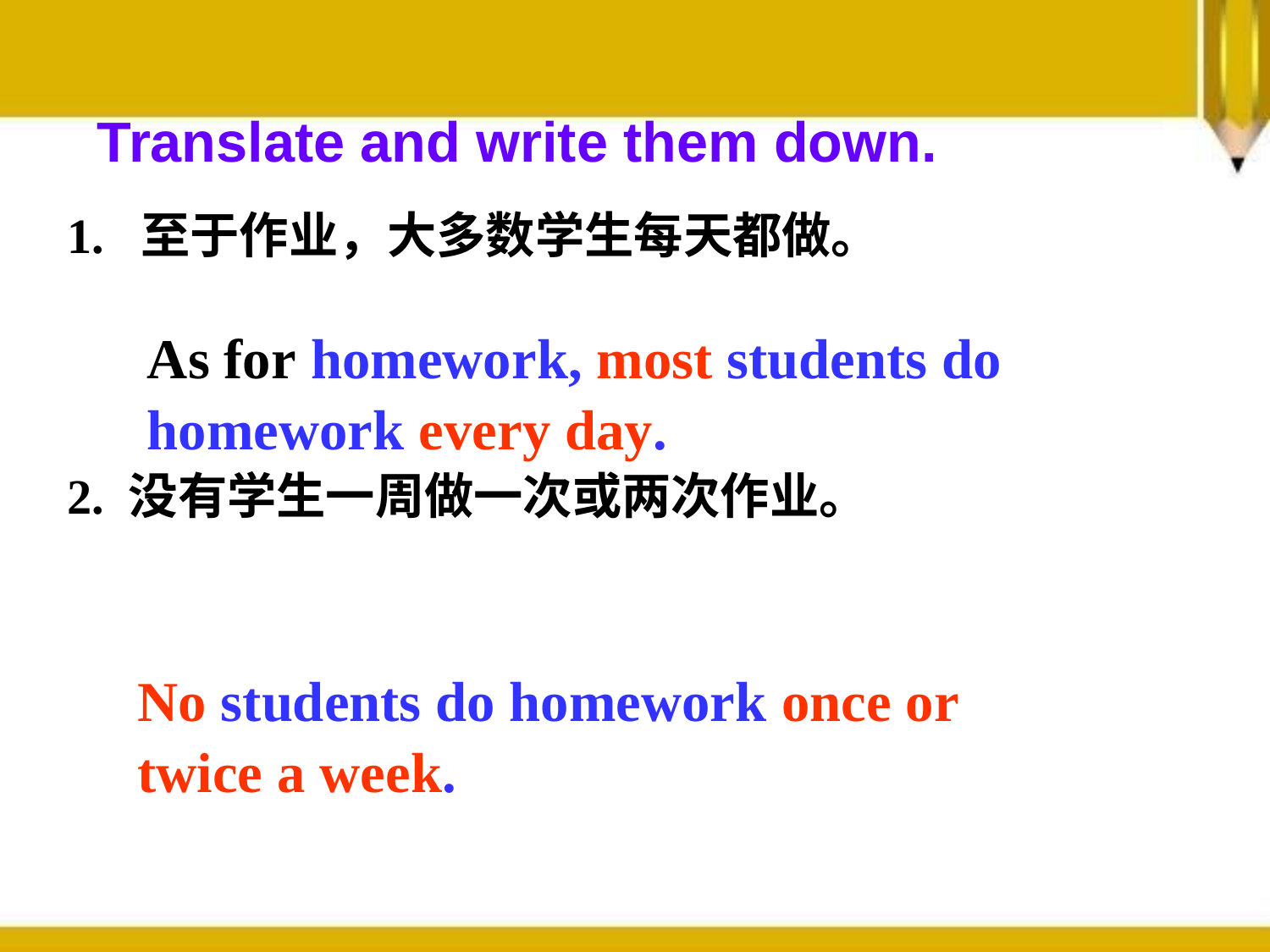

Translate and write them down.
1.  至于作业，大多数学生每天都做。

2. 没有学生一周做一次或两次作业。

As for homework, most students do homework every day.
No students do homework once or twice a week.